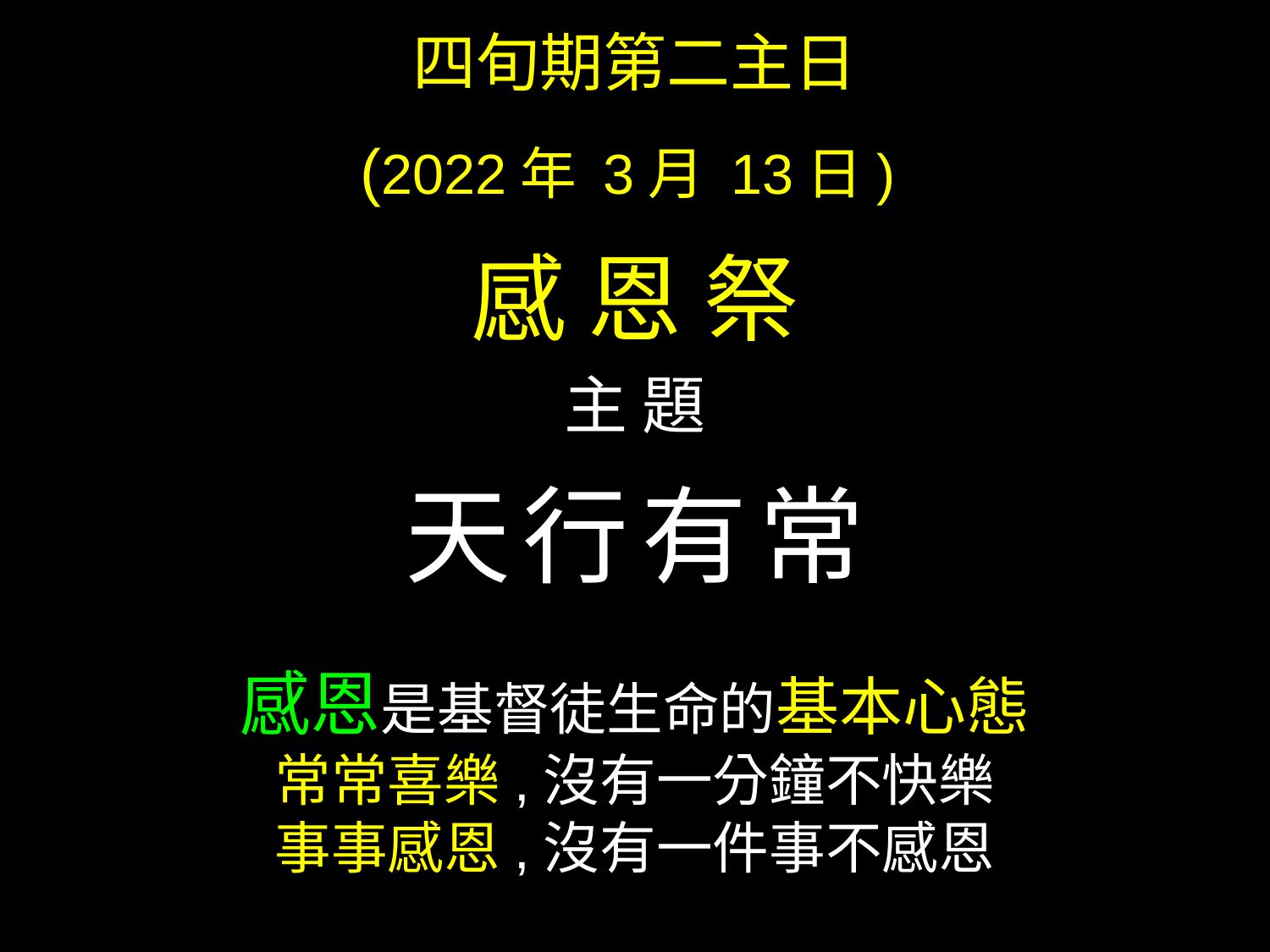

四旬期第二主日
 (2022年 3月 13日)
感 恩 祭

主 題
天行有常
感恩是基督徒生命的基本心態
常常喜樂,沒有一分鐘不快樂
事事感恩,沒有一件事不感恩